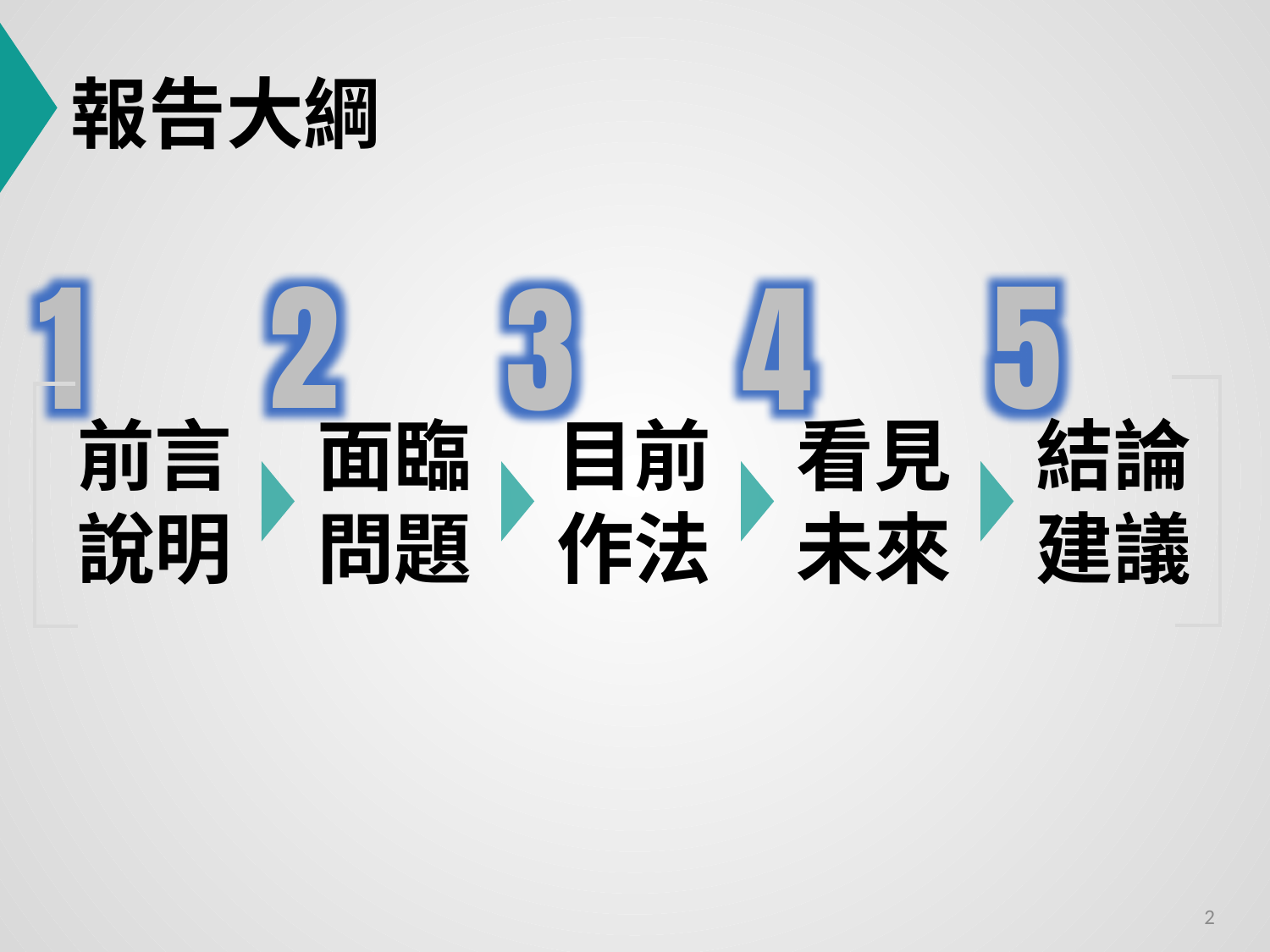

報告大綱
2
5
1
3
4

前言
說明
面臨問題
目前作法
看見未來
結論建議

2